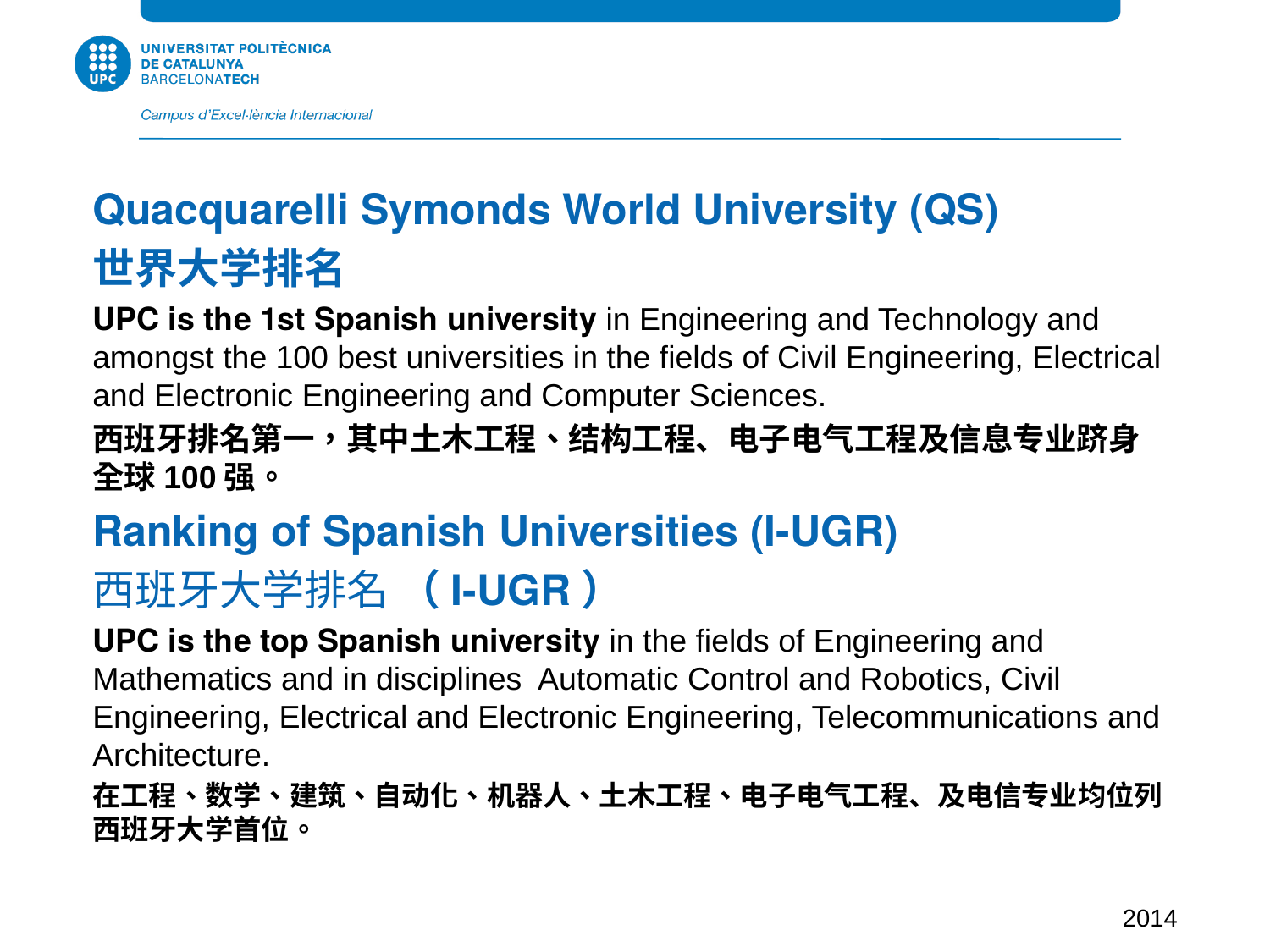

Quacquarelli Symonds World University (QS)
世界大学排名
UPC is the 1st Spanish university in Engineering and Technology and amongst the 100 best universities in the fields of Civil Engineering, Electrical and Electronic Engineering and Computer Sciences.
西班牙排名第一，其中土木工程、结构工程、电子电气工程及信息专业跻身全球100强。
Ranking of Spanish Universities (I-UGR)
西班牙大学排名 （I-UGR）
UPC is the top Spanish university in the fields of Engineering and Mathematics and in disciplines  Automatic Control and Robotics, Civil Engineering, Electrical and Electronic Engineering, Telecommunications and Architecture.
在工程、数学、建筑、自动化、机器人、土木工程、电子电气工程、及电信专业均位列西班牙大学首位。

2014